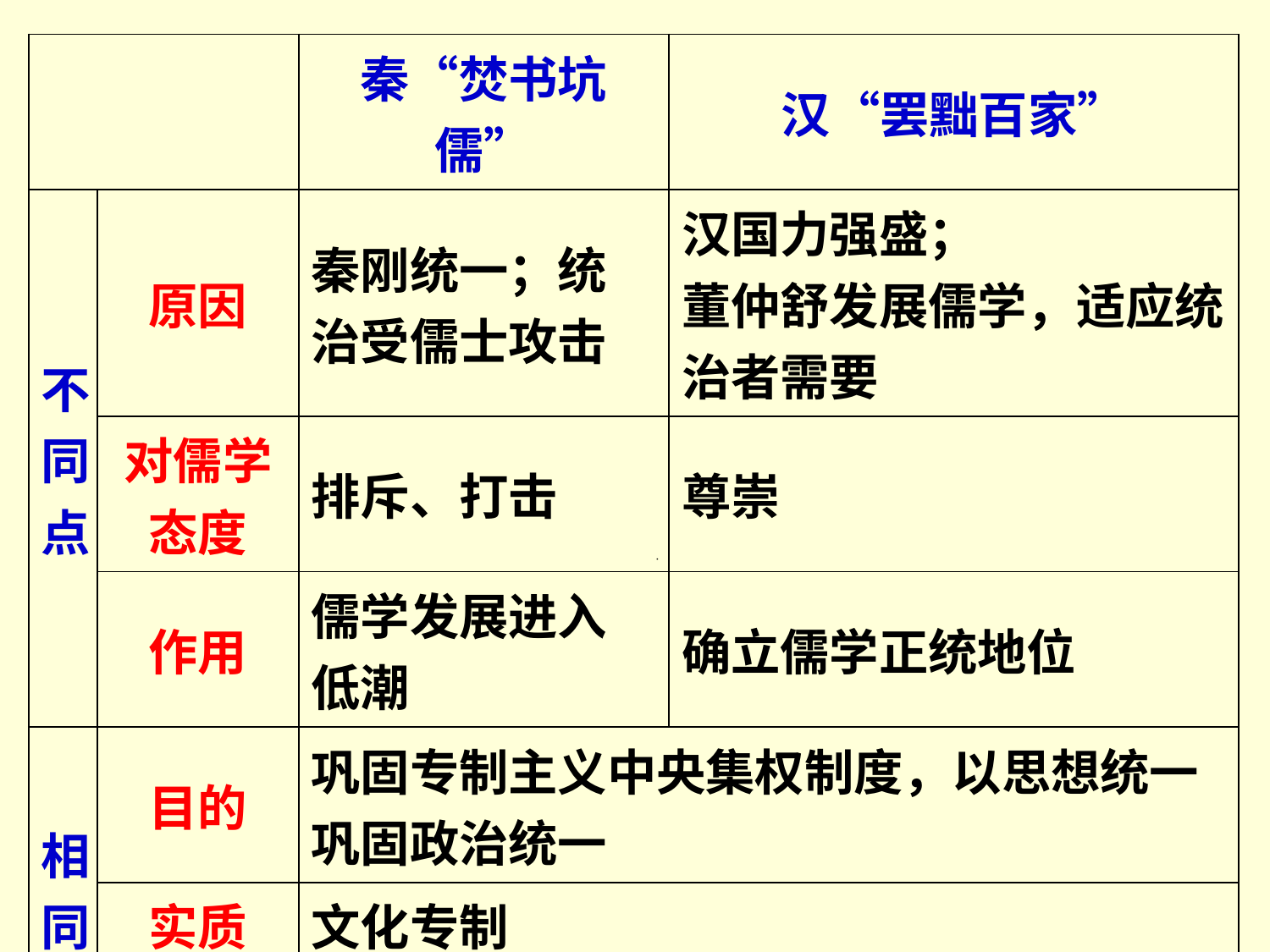

|  |  | 秦“焚书坑儒” | 汉“罢黜百家” |
| --- | --- | --- | --- |
| 不 同 点 | 原因 | 秦刚统一；统治受儒士攻击 | 汉国力强盛； 董仲舒发展儒学，适应统治者需要 |
|  | 对儒学态度 | 排斥、打击 | 尊崇 |
|  | 作用 | 儒学发展进入低潮 | 确立儒学正统地位 |
| 相 同 点 | 目的 | 巩固专制主义中央集权制度，以思想统一巩固政治统一 |  |
|  | 实质 | 文化专制 |  |
|  | 作用 | 有利国家统一，但钳制思想，不利于学术思想自由发展 |  |